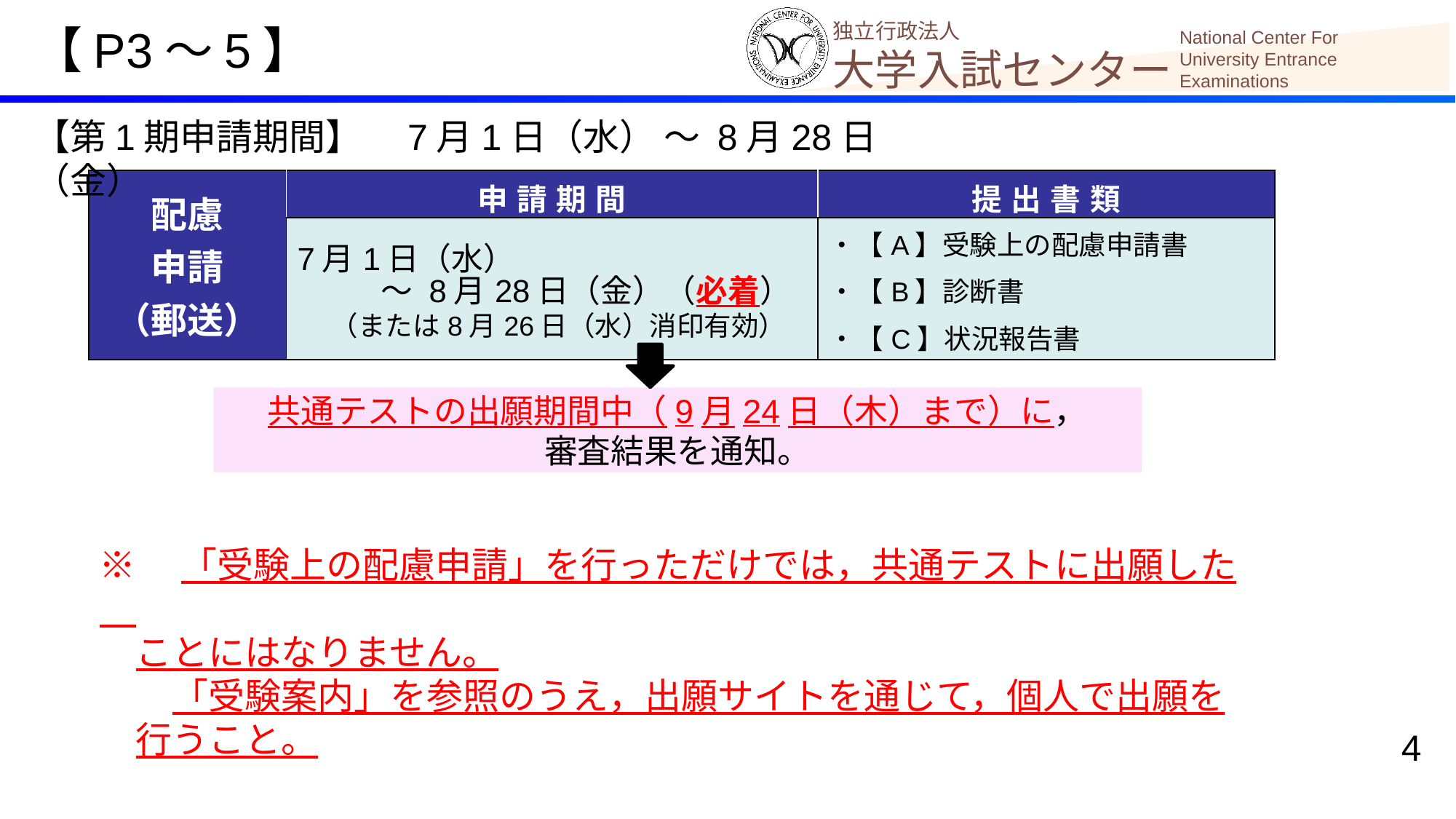

【P3～5】
【第1期申請期間】　7月1日（水） ～ 8月28日（金）
| 配慮 申請 （郵送） | 申請期間 | 提出書類 |
| --- | --- | --- |
|  | 7月1日（水） 　～ 8月28日（金）（必着） 　 （または8月26日（水）消印有効） | ・【A】受験上の配慮申請書 ・【B】診断書 ・【C】状況報告書 |

共通テストの出願期間中（9月24日（木）まで）に，
審査結果を通知。
※　「受験上の配慮申請」を行っただけでは，共通テストに出願した
　ことにはなりません。
　　「受験案内」を参照のうえ，出願サイトを通じて，個人で出願を
　行うこと。

4